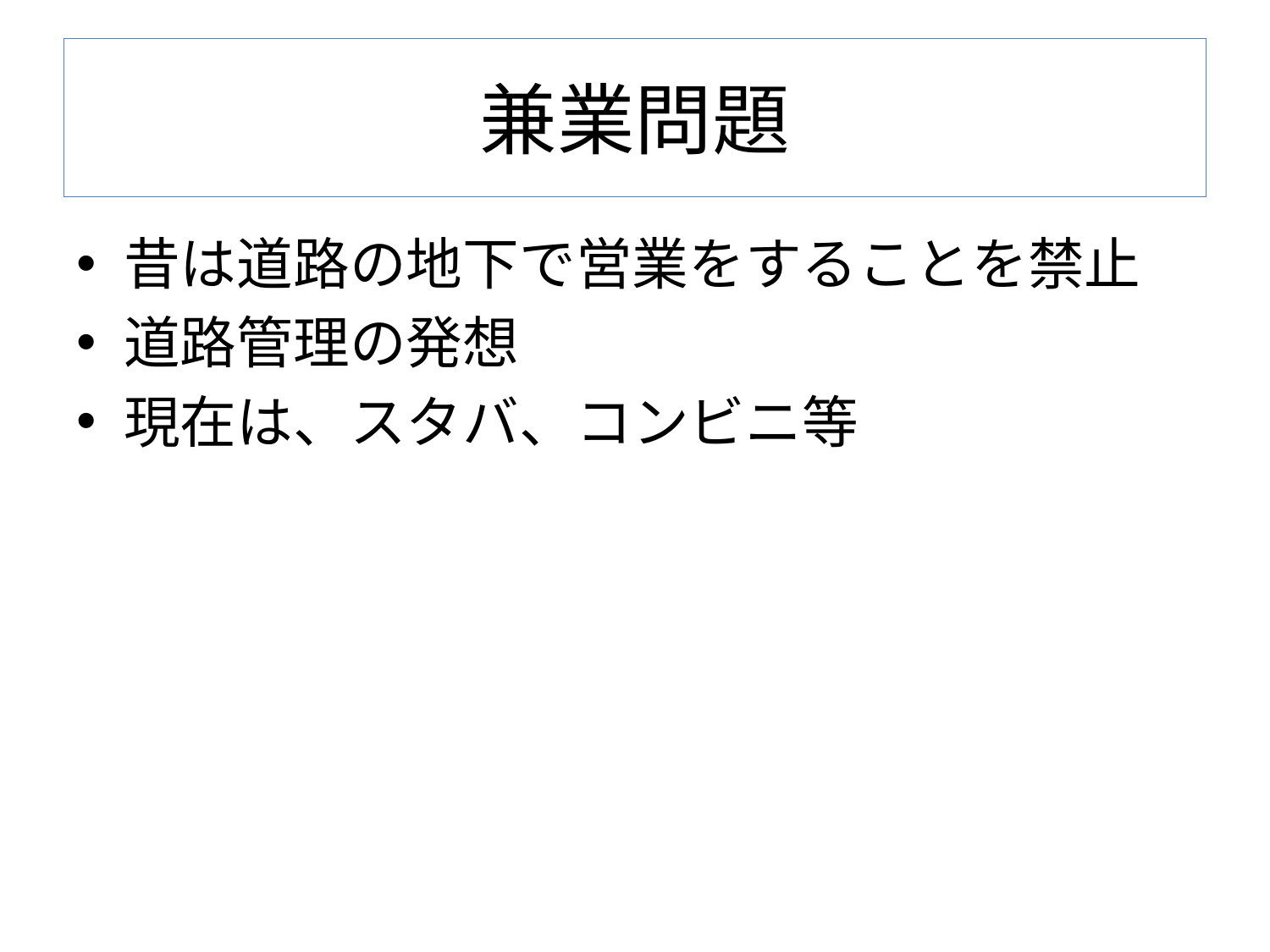

# 兼業問題
昔は道路の地下で営業をすることを禁止
道路管理の発想
現在は、スタバ、コンビニ等